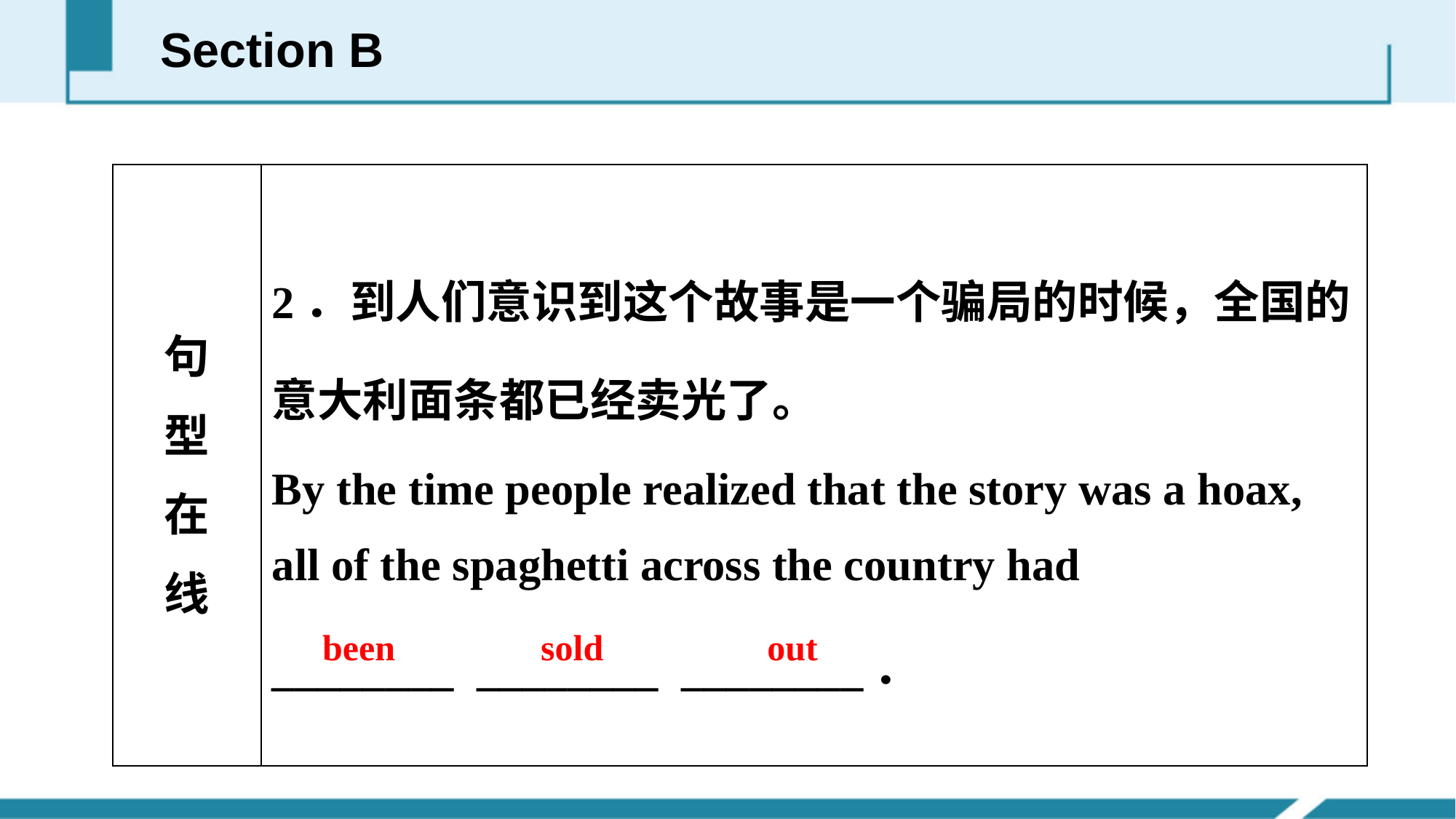

Section B
| 句 型 在 线 | 2．到人们意识到这个故事是一个骗局的时候，全国的意大利面条都已经卖光了。 By the time people realized that the story was a hoax, all of the spaghetti across the country had \_\_\_\_\_\_\_\_ \_\_\_\_\_\_\_\_ \_\_\_\_\_\_\_\_． |
| --- | --- |

been                sold                  out